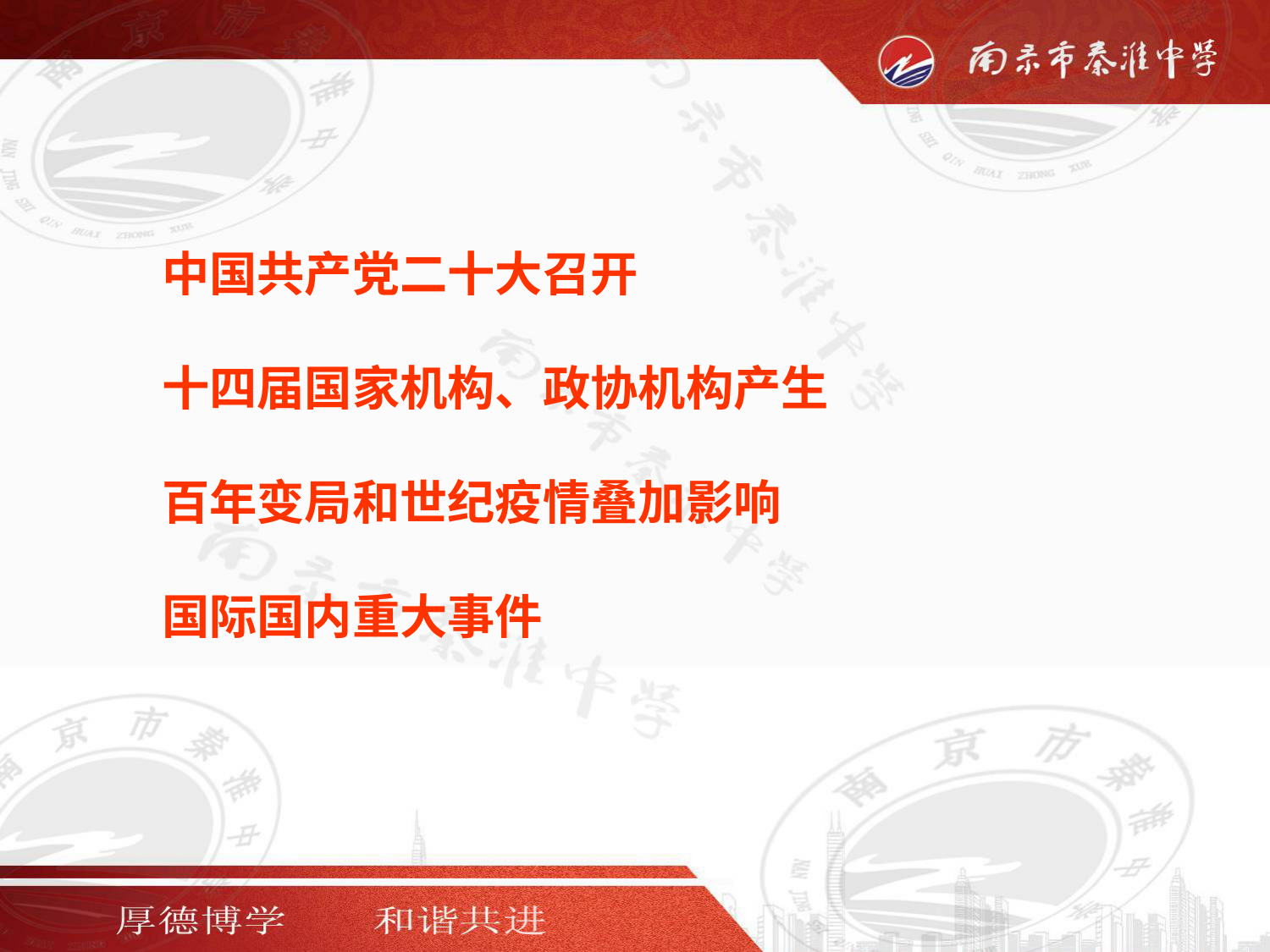

中国共产党二十大召开

十四届国家机构、政协机构产生

百年变局和世纪疫情叠加影响

国际国内重大事件
#